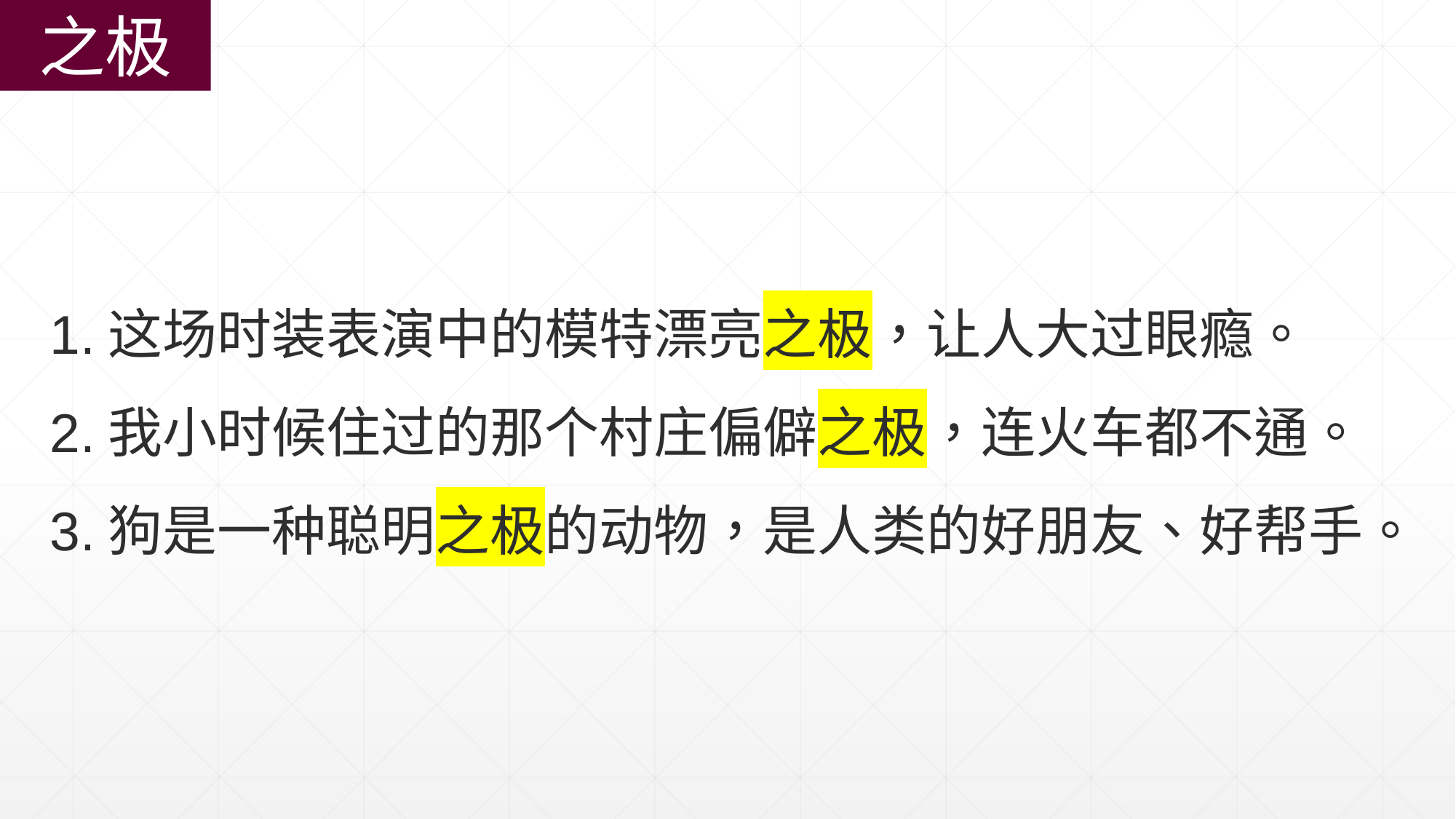

之极
1.这场时装表演中的模特漂亮之极，让人大过眼瘾。
2.我小时候住过的那个村庄偏僻之极，连火车都不通。
3.狗是一种聪明之极的动物，是人类的好朋友、好帮手。